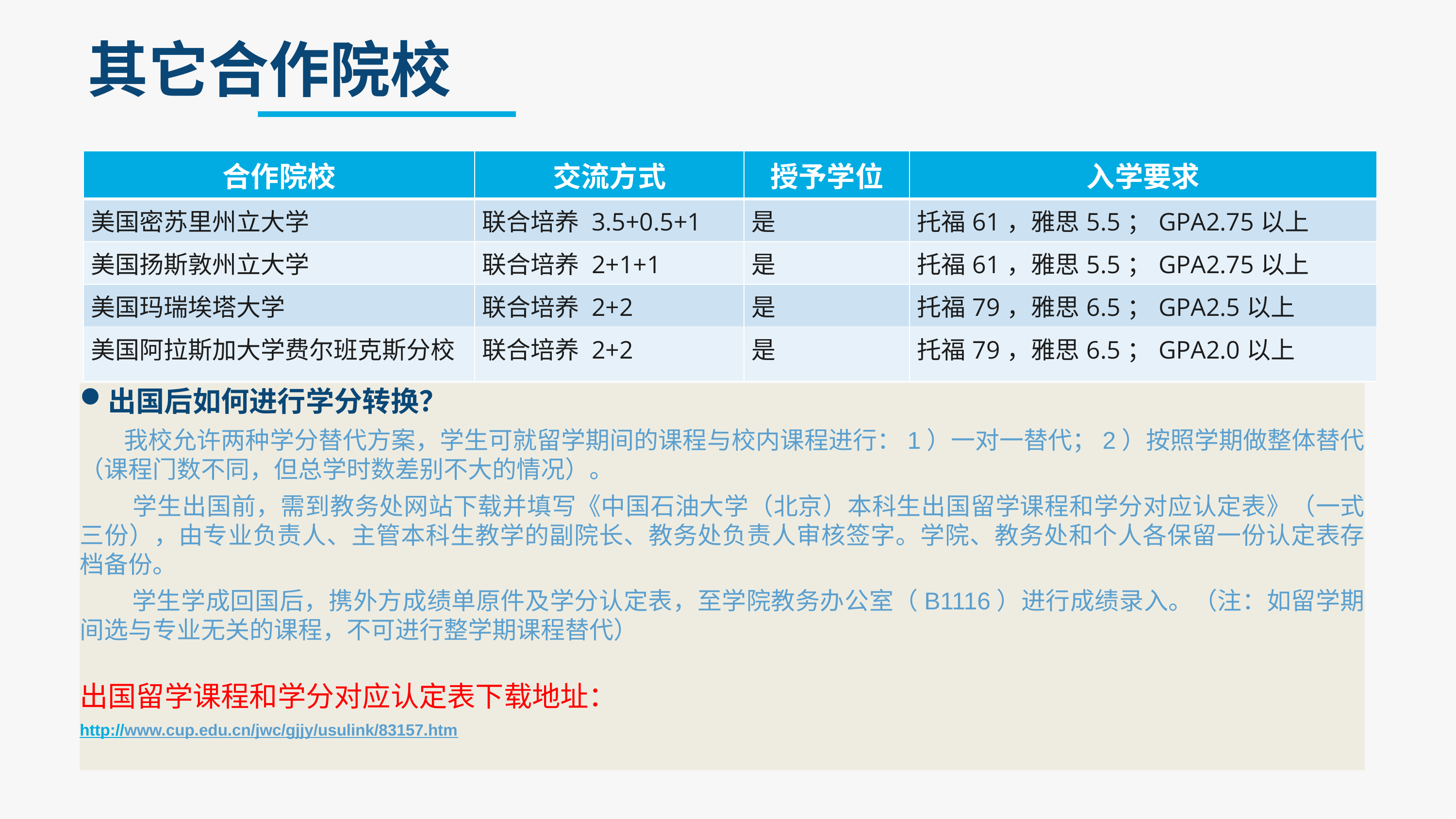

# 其它合作院校
| 合作院校 | 交流方式 | 授予学位 | 入学要求 |
| --- | --- | --- | --- |
| 美国密苏里州立大学 | 联合培养 3.5+0.5+1 | 是 | 托福61，雅思5.5；GPA2.75以上 |
| 美国扬斯敦州立大学 | 联合培养 2+1+1 | 是 | 托福61，雅思5.5；GPA2.75以上 |
| 美国玛瑞埃塔大学 | 联合培养 2+2 | 是 | 托福79，雅思6.5；GPA2.5以上 |
| 美国阿拉斯加大学费尔班克斯分校 | 联合培养 2+2 | 是 | 托福79，雅思6.5；GPA2.0以上 |
出国后如何进行学分转换？
       我校允许两种学分替代方案，学生可就留学期间的课程与校内课程进行：1）一对一替代；2）按照学期做整体替代（课程门数不同，但总学时数差别不大的情况）。
        学生出国前，需到教务处网站下载并填写《中国石油大学（北京）本科生出国留学课程和学分对应认定表》（一式三份），由专业负责人、主管本科生教学的副院长、教务处负责人审核签字。学院、教务处和个人各保留一份认定表存档备份。
        学生学成回国后，携外方成绩单原件及学分认定表，至学院教务办公室（B1116）进行成绩录入。（注：如留学期间选与专业无关的课程，不可进行整学期课程替代）

出国留学课程和学分对应认定表下载地址：
http://www.cup.edu.cn/jwc/gjjy/usulink/83157.htm